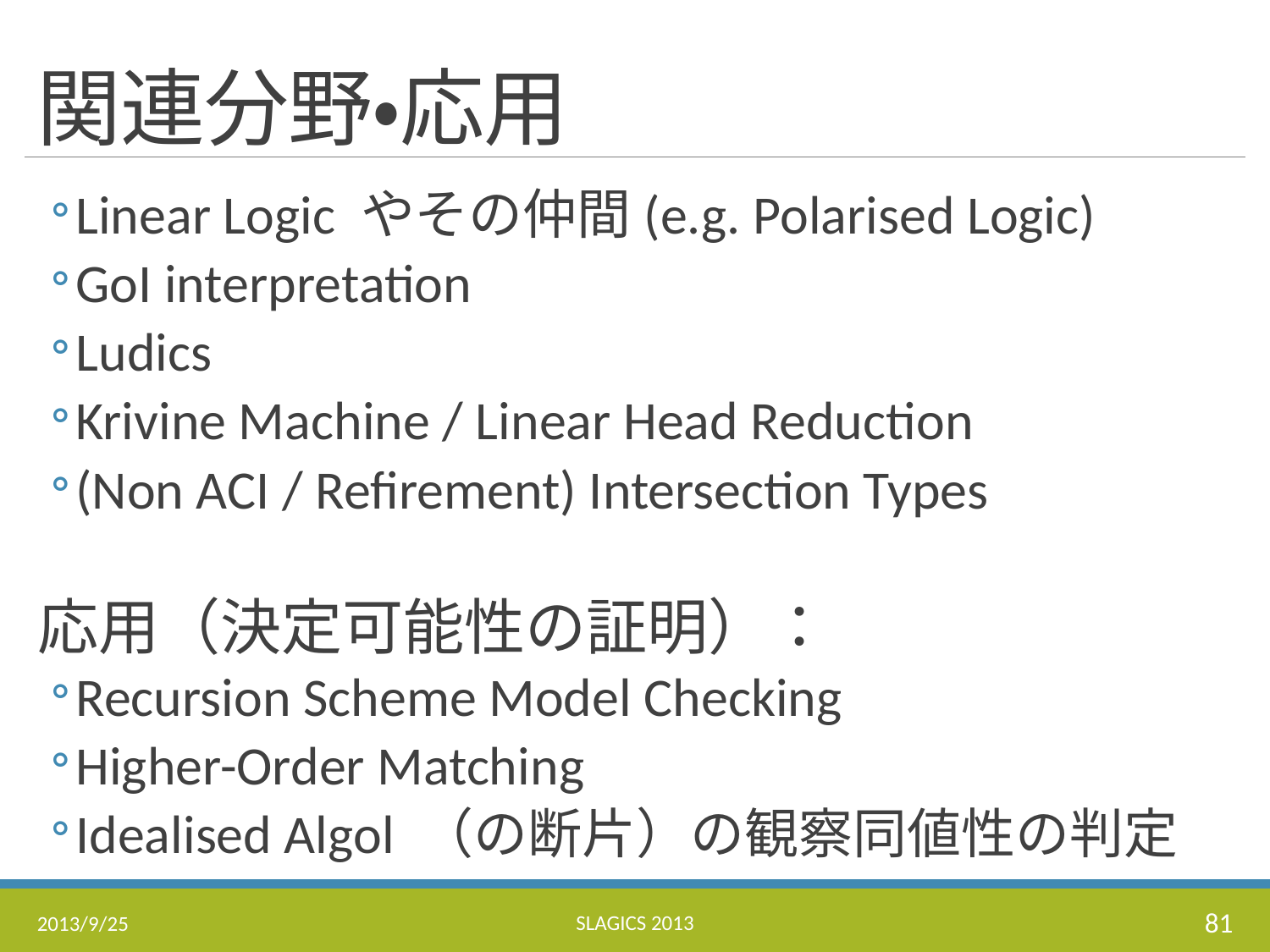

# 関連分野・応用
Linear Logic やその仲間(e.g. Polarised Logic)
GoI interpretation
Ludics
Krivine Machine / Linear Head Reduction
(Non ACI / Refirement) Intersection Types

応用（決定可能性の証明）：
Recursion Scheme Model Checking
Higher-Order Matching
Idealised Algol （の断片）の観察同値性の判定
SLAGICS 2013
81
2013/9/25